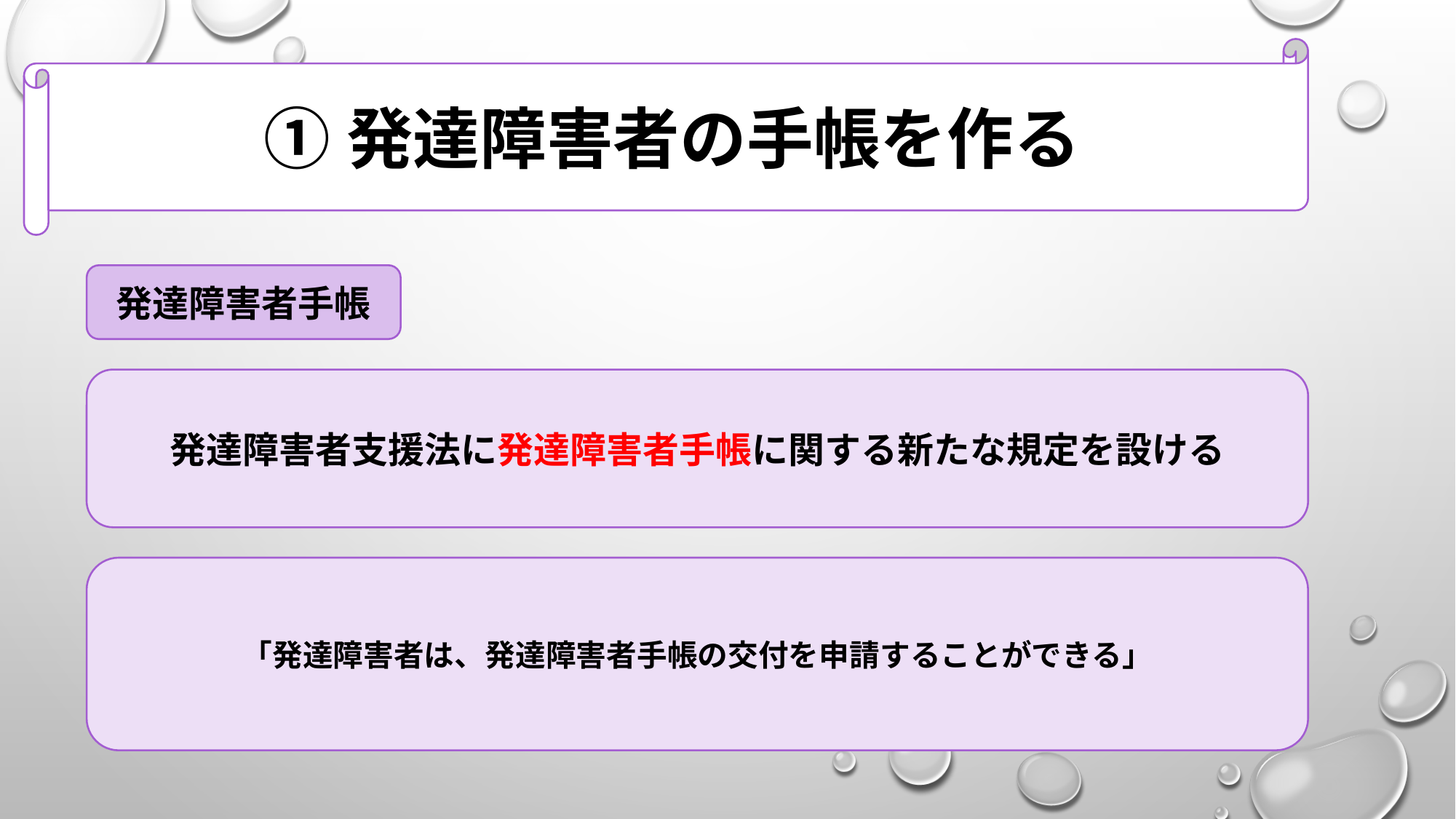

①発達障害者の手帳を作る
発達障害者手帳
発達障害者支援法に発達障害者手帳に関する新たな規定を設ける
「発達障害者は、発達障害者手帳の交付を申請することができる」